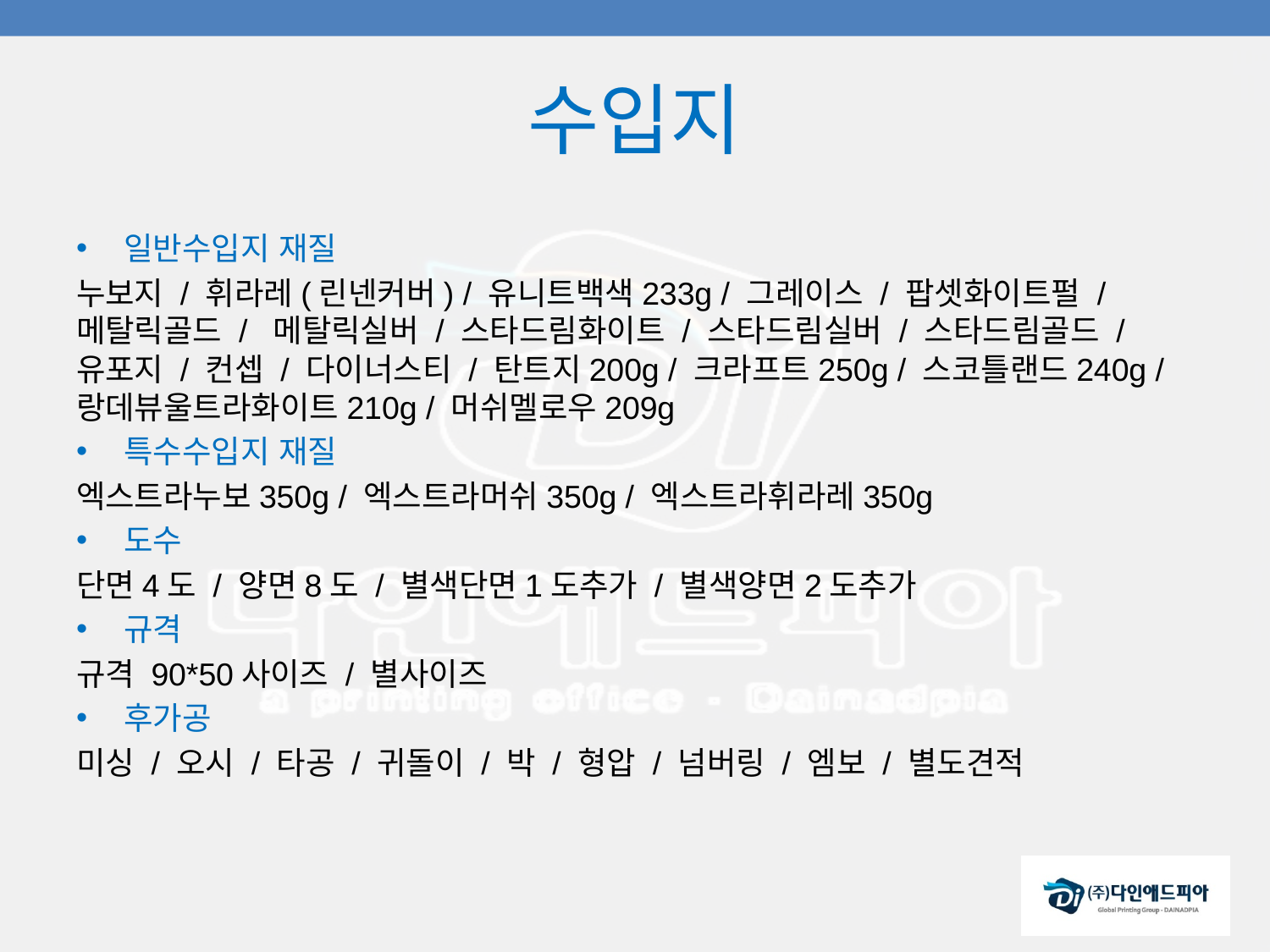

# 수입지
일반수입지 재질
누보지 / 휘라레(린넨커버) / 유니트백색233g / 그레이스 / 팝셋화이트펄 / 메탈릭골드 /  메탈릭실버 / 스타드림화이트 / 스타드림실버 / 스타드림골드 / 유포지 / 컨셉 / 다이너스티 / 탄트지200g / 크라프트250g / 스코틀랜드240g / 랑데뷰울트라화이트210g / 머쉬멜로우209g
특수수입지 재질
엑스트라누보350g / 엑스트라머쉬350g / 엑스트라휘라레350g
도수
단면4도 / 양면8도 / 별색단면1도추가 / 별색양면2도추가
규격
규격 90*50사이즈 / 별사이즈
후가공
미싱 / 오시 / 타공 / 귀돌이 / 박 / 형압 / 넘버링 / 엠보 / 별도견적